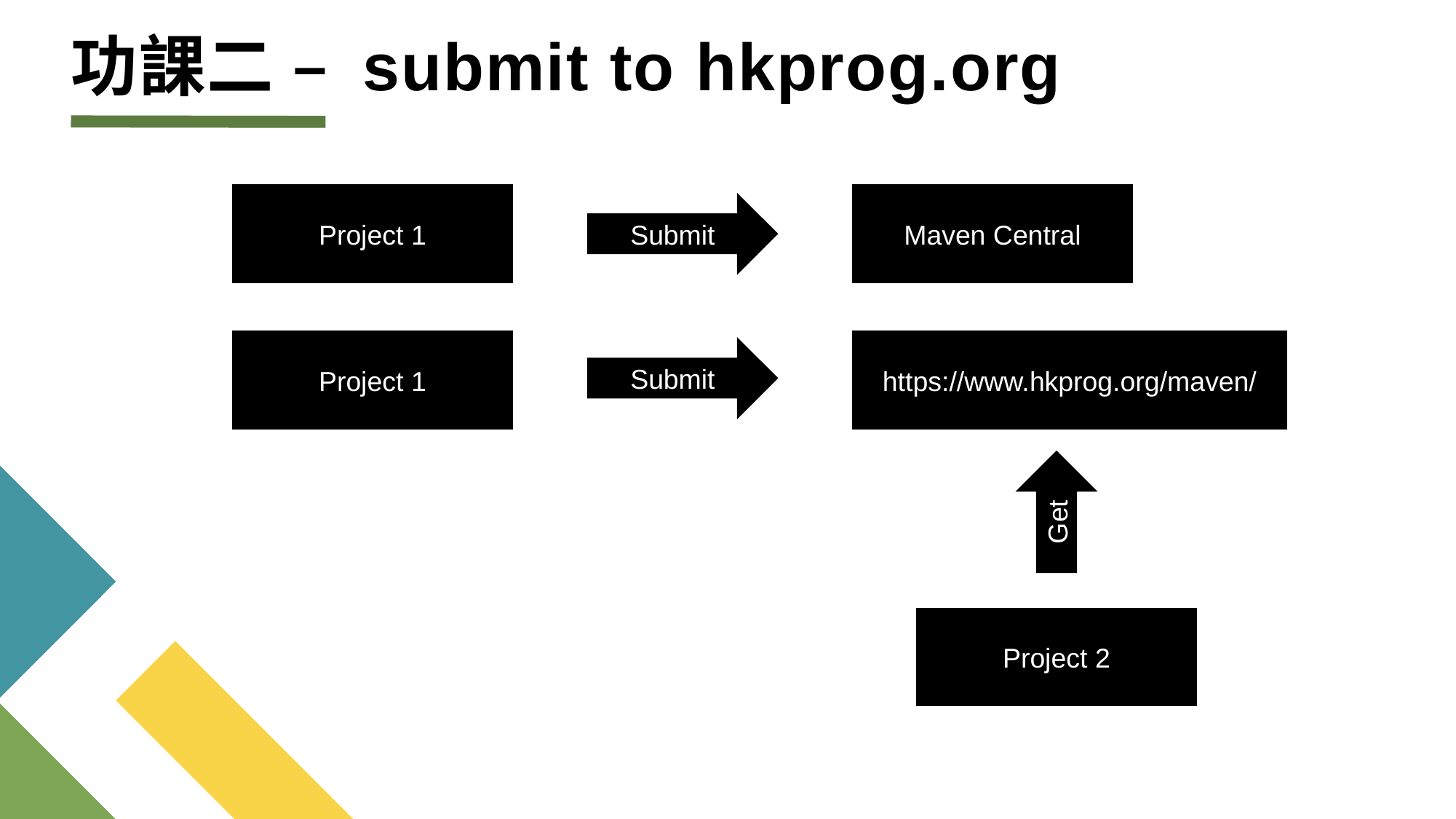

# 功課二 – submit to hkprog.org
Project 1
Maven Central
Submit
Project 1
https://www.hkprog.org/maven/
Submit
Get
Project 2